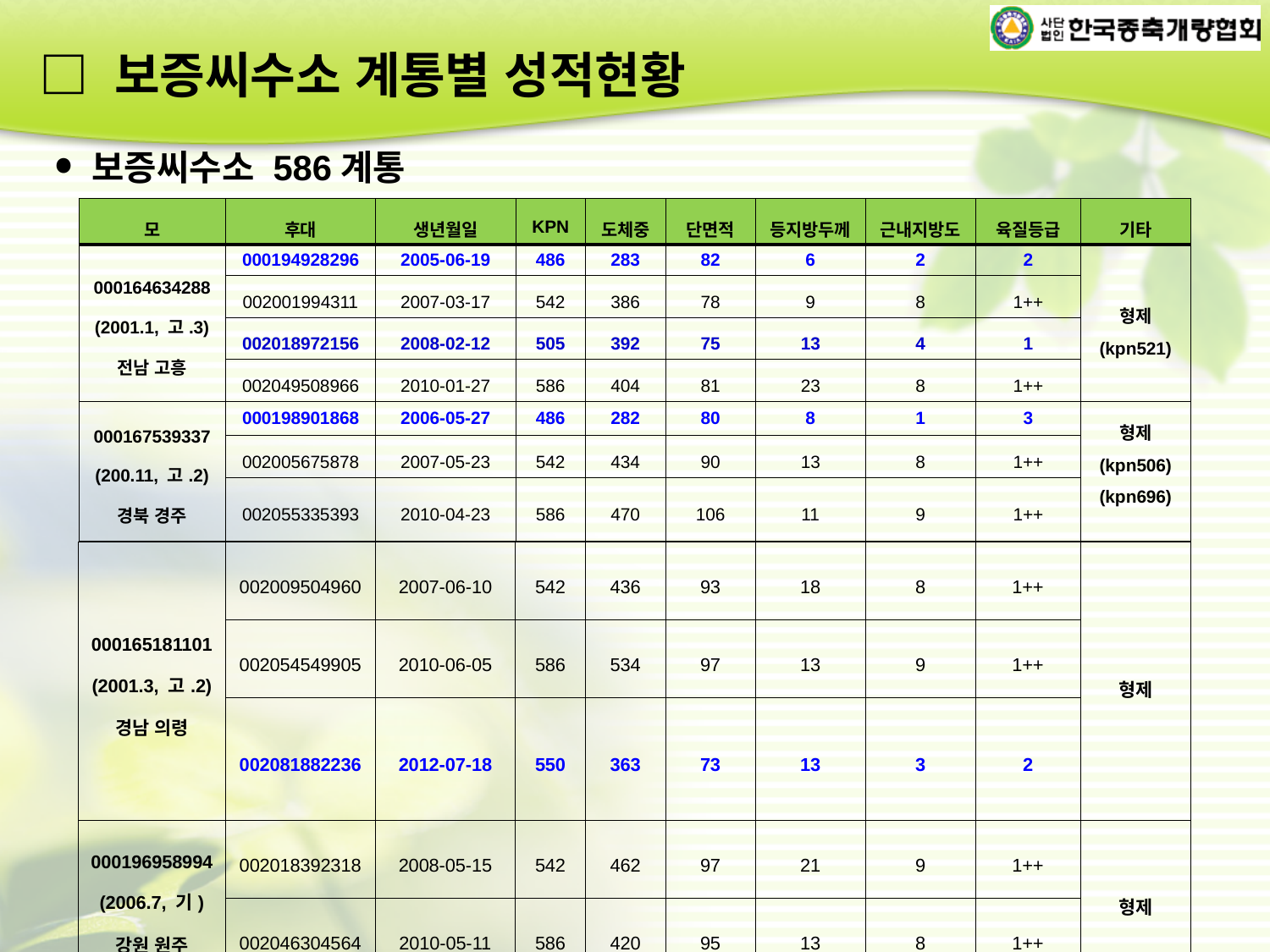

□ 보증씨수소 계통별 성적현황
 • 보증씨수소 586계통
| 모 | 후대 | 생년월일 | KPN | 도체중 | 단면적 | 등지방두께 | 근내지방도 | 육질등급 | 기타 |
| --- | --- | --- | --- | --- | --- | --- | --- | --- | --- |
| 000164634288 (2001.1, 고.3) 전남 고흥 | 000194928296 | 2005-06-19 | 486 | 283 | 82 | 6 | 2 | 2 | 형제 (kpn521) |
|  | 002001994311 | 2007-03-17 | 542 | 386 | 78 | 9 | 8 | 1++ |  |
|  | 002018972156 | 2008-02-12 | 505 | 392 | 75 | 13 | 4 | 1 |  |
|  | 002049508966 | 2010-01-27 | 586 | 404 | 81 | 23 | 8 | 1++ |  |
| 000167539337 (200.11, 고.2) 경북 경주 | 000198901868 | 2006-05-27 | 486 | 282 | 80 | 8 | 1 | 3 | 형제 (kpn506) (kpn696) |
|  | 002005675878 | 2007-05-23 | 542 | 434 | 90 | 13 | 8 | 1++ |  |
|  | 002055335393 | 2010-04-23 | 586 | 470 | 106 | 11 | 9 | 1++ |  |
| 000165181101 (2001.3, 고.2) 경남 의령 | 002009504960 | 2007-06-10 | 542 | 436 | 93 | 18 | 8 | 1++ | 형제 |
| --- | --- | --- | --- | --- | --- | --- | --- | --- | --- |
|  | 002054549905 | 2010-06-05 | 586 | 534 | 97 | 13 | 9 | 1++ |  |
|  | 002081882236 | 2012-07-18 | 550 | 363 | 73 | 13 | 3 | 2 |  |
| 000196958994 (2006.7, 기) 강원 원주 | 002018392318 | 2008-05-15 | 542 | 462 | 97 | 21 | 9 | 1++ | 형제 |
|  | 002046304564 | 2010-05-11 | 586 | 420 | 95 | 13 | 8 | 1++ |  |